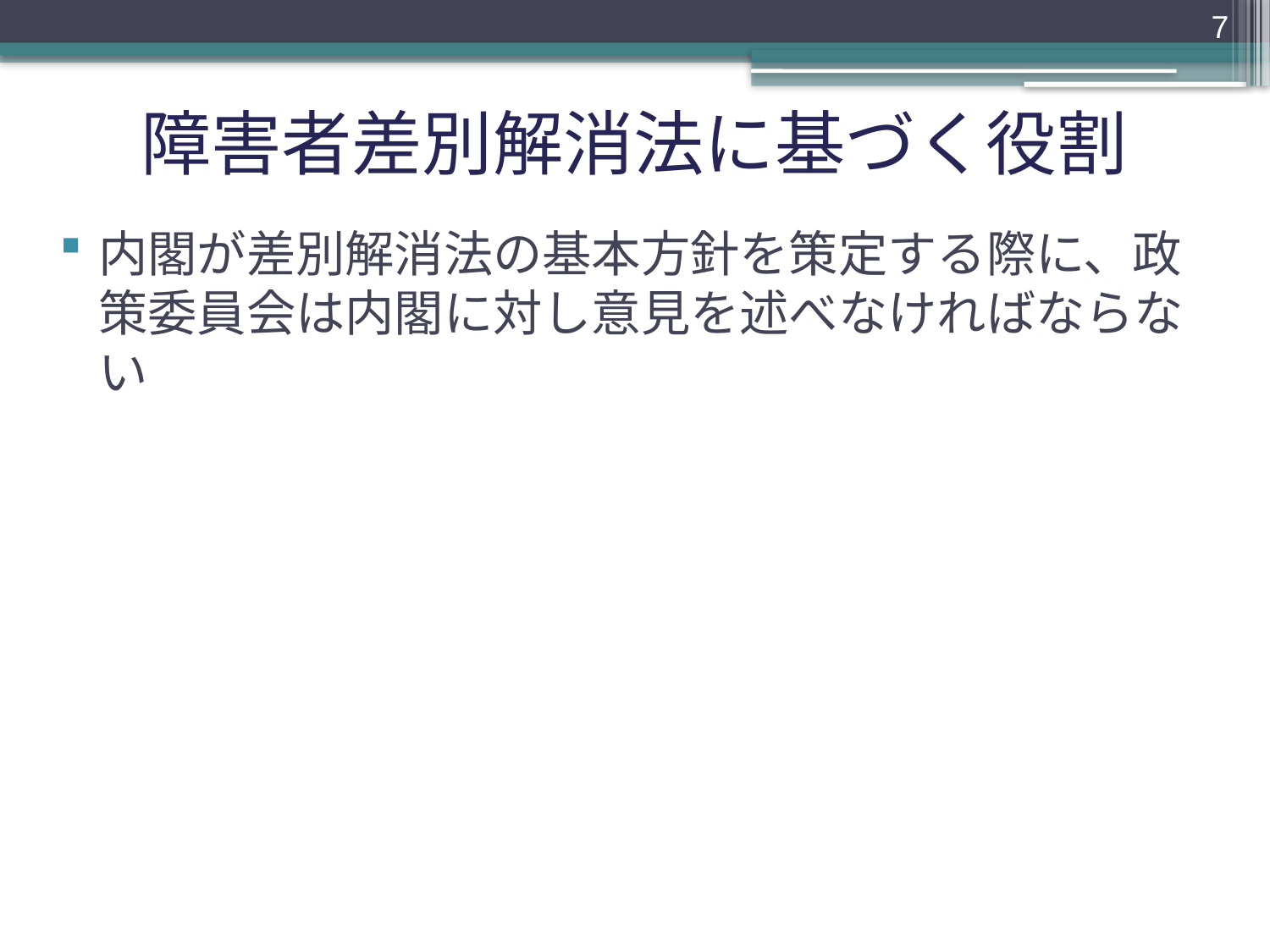

7
# 障害者差別解消法に基づく役割
内閣が差別解消法の基本方針を策定する際に、政策委員会は内閣に対し意見を述べなければならない